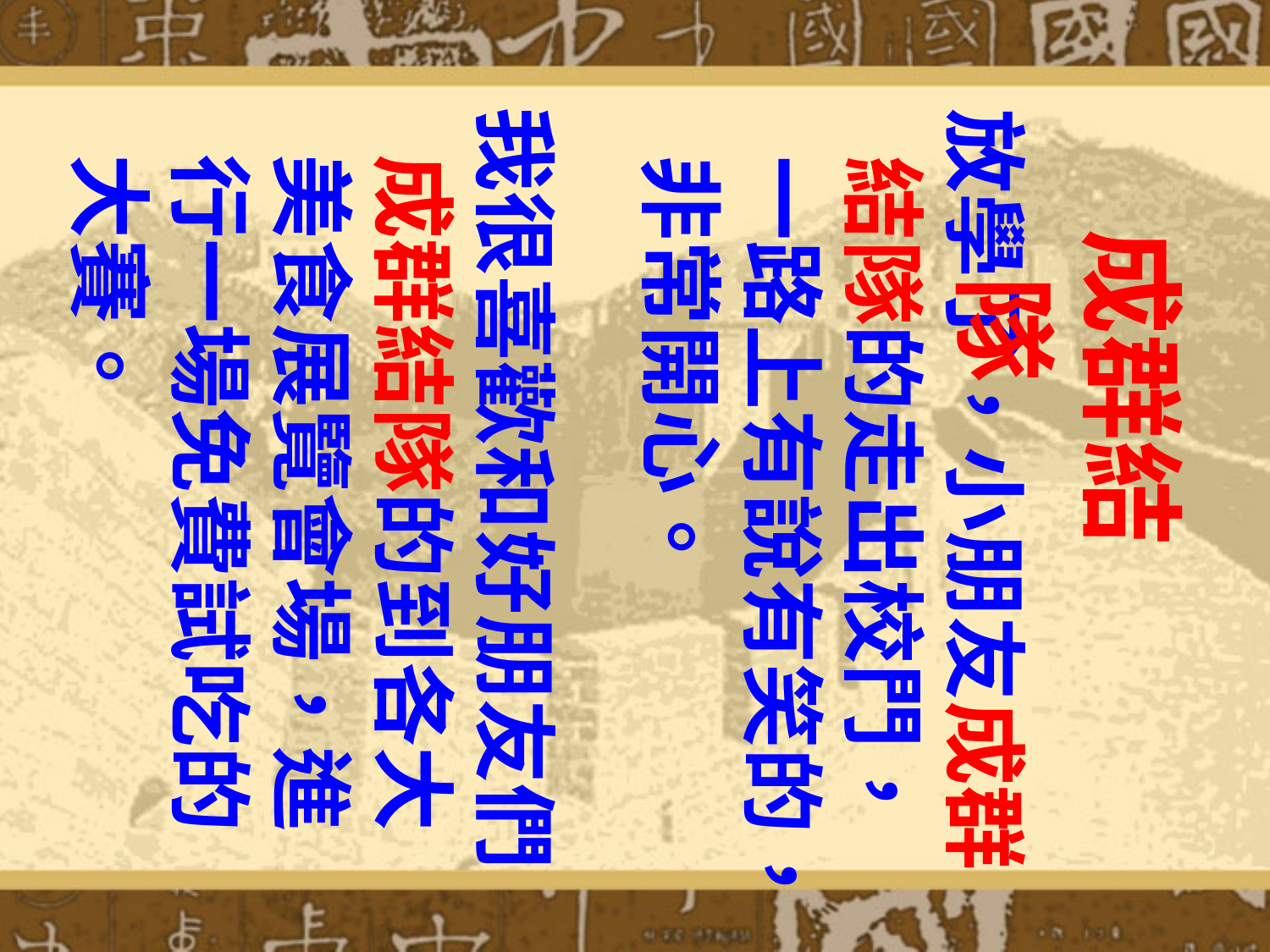

我很喜歡和好朋友們成群結隊的到各大美食展覽會場，進行一場免費試吃的大賽。
放學了，小朋友成群結隊的走出校門，一路上有說有笑的，非常開心。
成群結隊